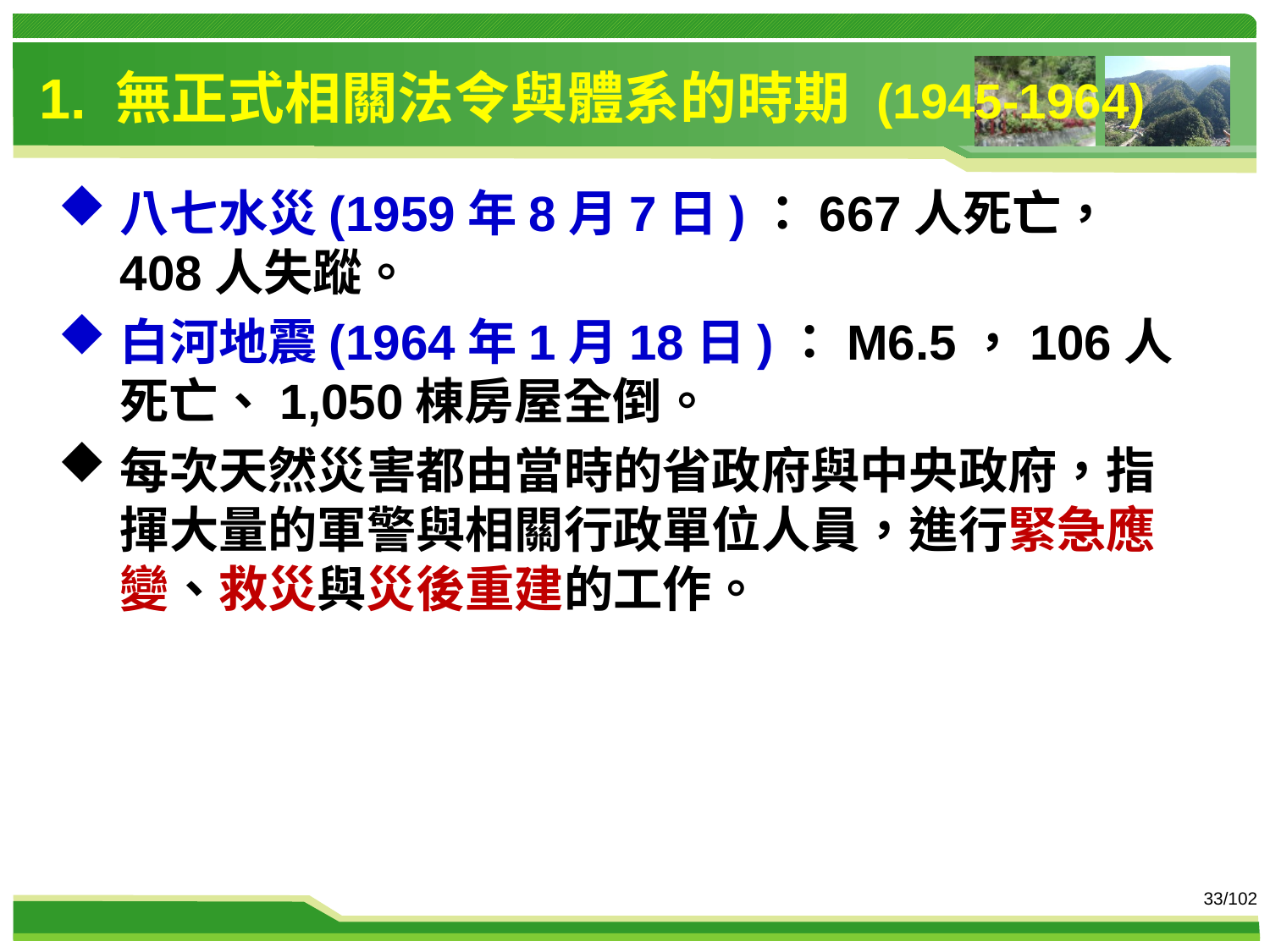

1. 無正式相關法令與體系的時期 (1945-1964)
八七水災(1959年8月7日)：667人死亡， 408人失蹤。
白河地震(1964年1月18日)：M6.5，106人死亡、1,050棟房屋全倒。
每次天然災害都由當時的省政府與中央政府，指揮大量的軍警與相關行政單位人員，進行緊急應變、救災與災後重建的工作。
33/102